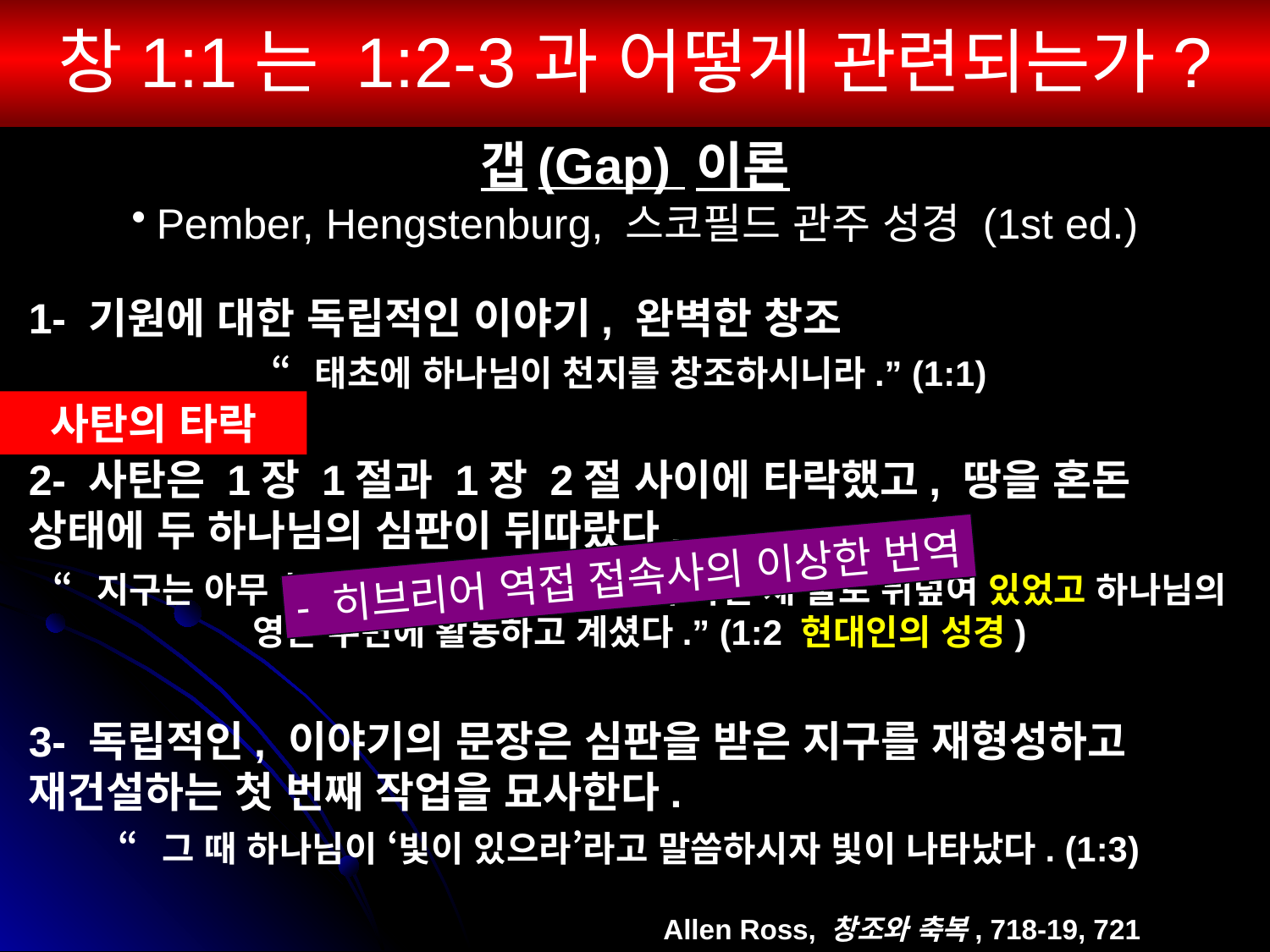

How Does 1:1 Relate to 1:2-3?
창1:1는 1:2-3과 어떻게 관련되는가?
34
# 갭(Gap) 이론

Pember, Hengstenburg, 스코필드 관주 성경 (1st ed.)
1- 기원에 대한 독립적인 이야기, 완벽한 창조
“태초에 하나님이 천지를 창조하시니라.” (1:1)
사탄의 타락
2- 사탄은 1장 1절과 1장 2절 사이에 타락했고, 땅을 혼돈 상태에 두 하나님의 심판이 뒤따랐다.
- 히브리어 역접 접속사의 이상한 번역
“지구는 아무 형태도 없이 텅 비어 흑암에 싸인 채 물로 뒤덮여 있었고 하나님의 영은 수면에 활동하고 계셨다.” (1:2 현대인의 성경)
3- 독립적인, 이야기의 문장은 심판을 받은 지구를 재형성하고 재건설하는 첫 번째 작업을 묘사한다.
“그 때 하나님이 ‘빛이 있으라’라고 말씀하시자 빛이 나타났다. (1:3)
Allen Ross, 창조와 축복, 718-19, 721